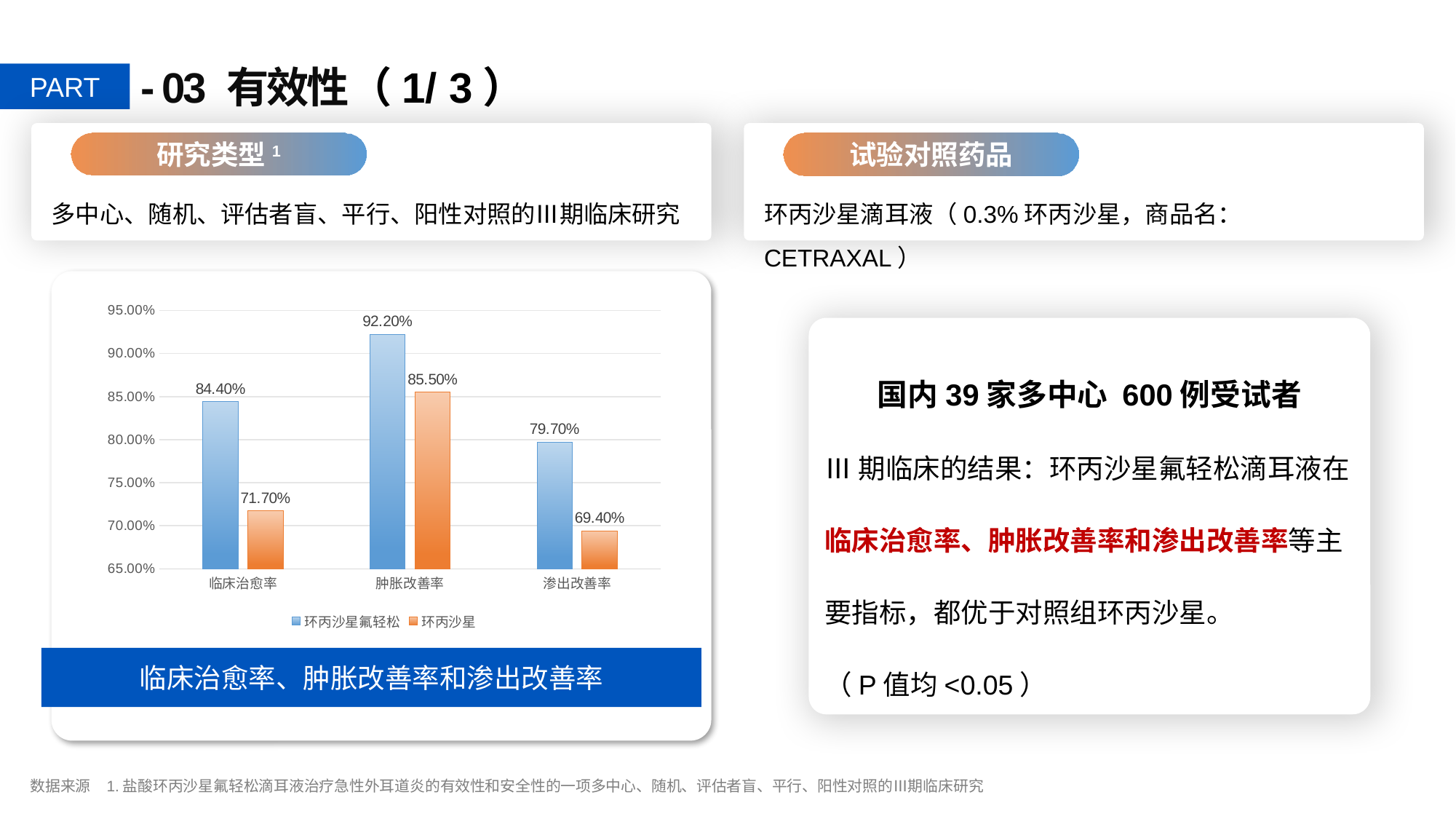

- 03 有效性（1/ 3）
PART

研究类型1
试验对照药品
多中心、随机、评估者盲、平行、阳性对照的Ⅲ期临床研究
环丙沙星滴耳液（0.3%环丙沙星，商品名：CETRAXAL）

### Chart

| Category | 环丙沙星氟轻松 | 环丙沙星 |
|---|---|---|
| 临床治愈率 | 0.844 | 0.717 |
| 肿胀改善率 | 0.922 | 0.855 |
| 渗出改善率 | 0.797 | 0.694 |
国内39家多中心 600例受试者
Ⅲ期临床的结果：环丙沙星氟轻松滴耳液在临床治愈率、肿胀改善率和渗出改善率等主要指标，都优于对照组环丙沙星。
（P值均<0.05）
临床治愈率、肿胀改善率和渗出改善率
1.盐酸环丙沙星氟轻松滴耳液治疗急性外耳道炎的有效性和安全性的一项多中心、随机、评估者盲、平行、阳性对照的Ⅲ期临床研究
数据来源